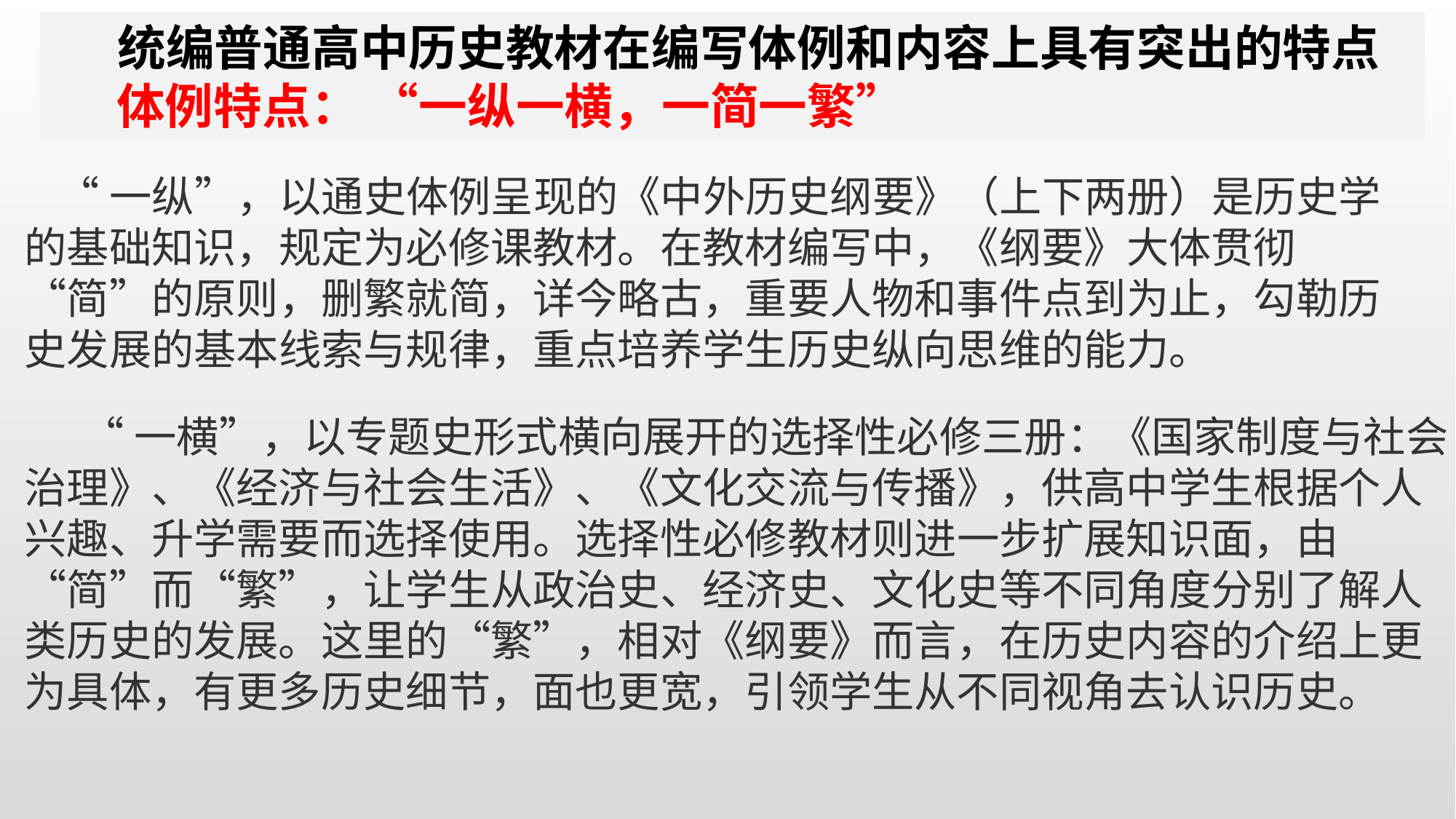

统编普通高中历史教材在编写体例和内容上具有突出的特点
     体例特点： “一纵一横，一简一繁”
    “一纵”，以通史体例呈现的《中外历史纲要》（上下两册）是历史学的基础知识，规定为必修课教材。在教材编写中，《纲要》大体贯彻“简”的原则，删繁就简，详今略古，重要人物和事件点到为止，勾勒历史发展的基本线索与规律，重点培养学生历史纵向思维的能力。

       “一横”，以专题史形式横向展开的选择性必修三册：《国家制度与社会治理》、《经济与社会生活》、《文化交流与传播》，供高中学生根据个人兴趣、升学需要而选择使用。选择性必修教材则进一步扩展知识面，由“简”而“繁”，让学生从政治史、经济史、文化史等不同角度分别了解人类历史的发展。这里的“繁”，相对《纲要》而言，在历史内容的介绍上更为具体，有更多历史细节，面也更宽，引领学生从不同视角去认识历史。